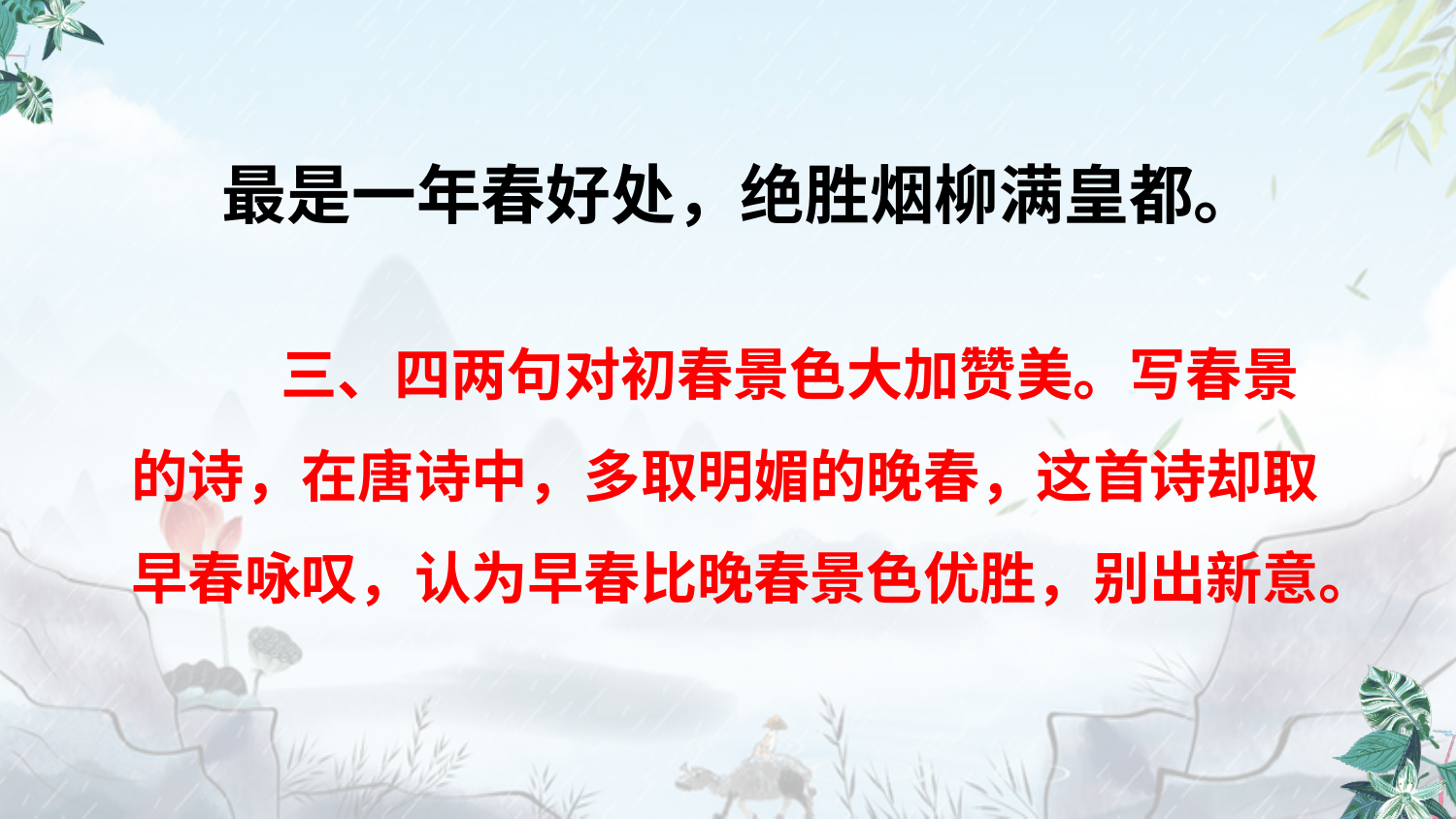

最是一年春好处，绝胜烟柳满皇都。
           三、四两句对初春景色大加赞美。写春景的诗，在唐诗中，多取明媚的晚春，这首诗却取早春咏叹，认为早春比晚春景色优胜，别出新意。